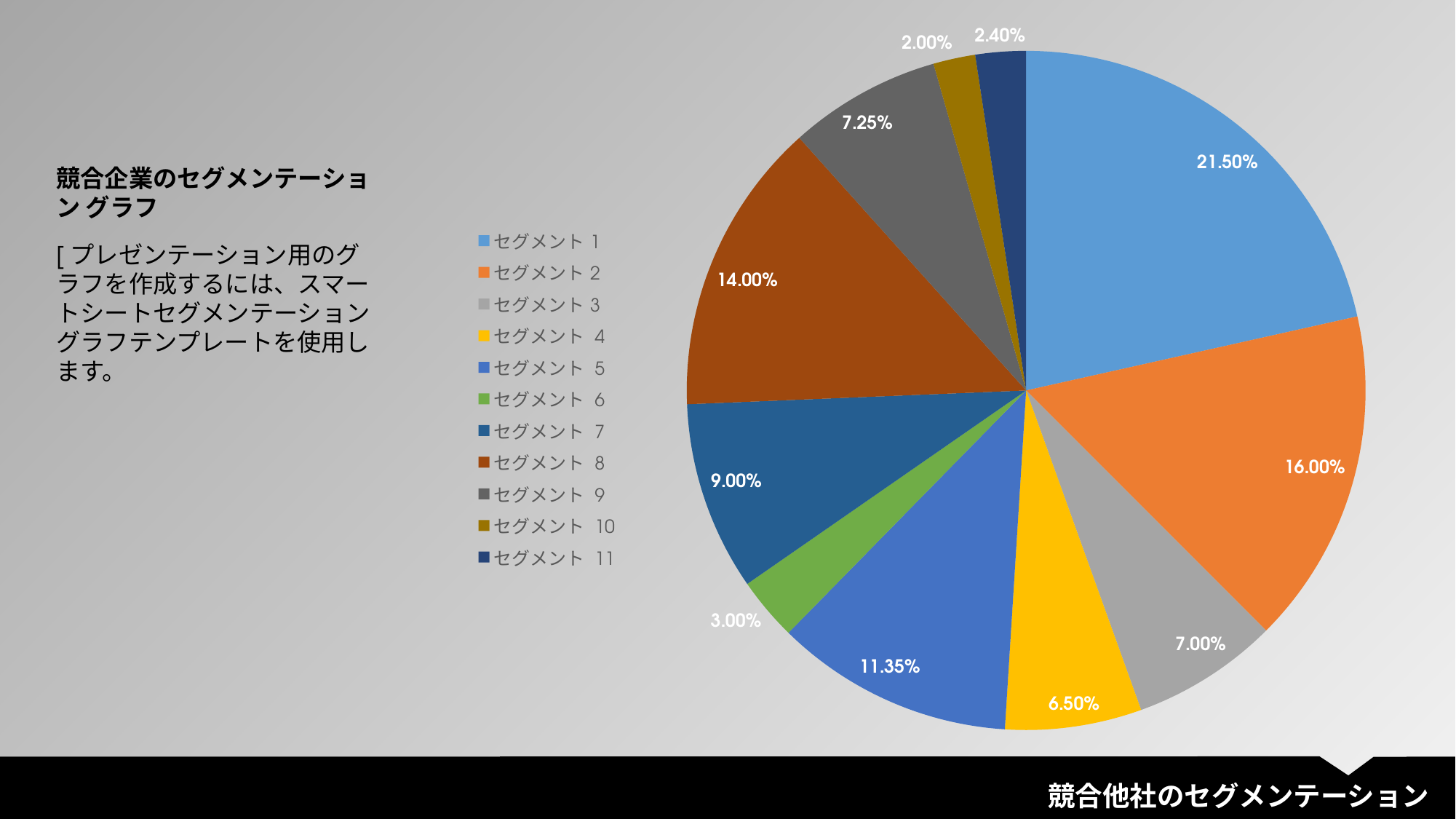

### Chart

| Category | 合計の割合 |
|---|---|
| セグメント1 | 0.215 |
| セグメント2 | 0.16 |
| セグメント3 | 0.07 |
| セグメント 4 | 0.065 |
| セグメント 5 | 0.1135 |
| セグメント 6 | 0.03 |
| セグメント 7 | 0.09 |
| セグメント 8 | 0.14 |
| セグメント 9 | 0.0725 |
| セグメント 10 | 0.02 |
| セグメント 11 | 0.024 |
競合企業のセグメンテーション グラフ
[プレゼンテーション用のグラフを作成するには、スマートシートセグメンテーショングラフテンプレートを使用します。

競合他社のセグメンテーション